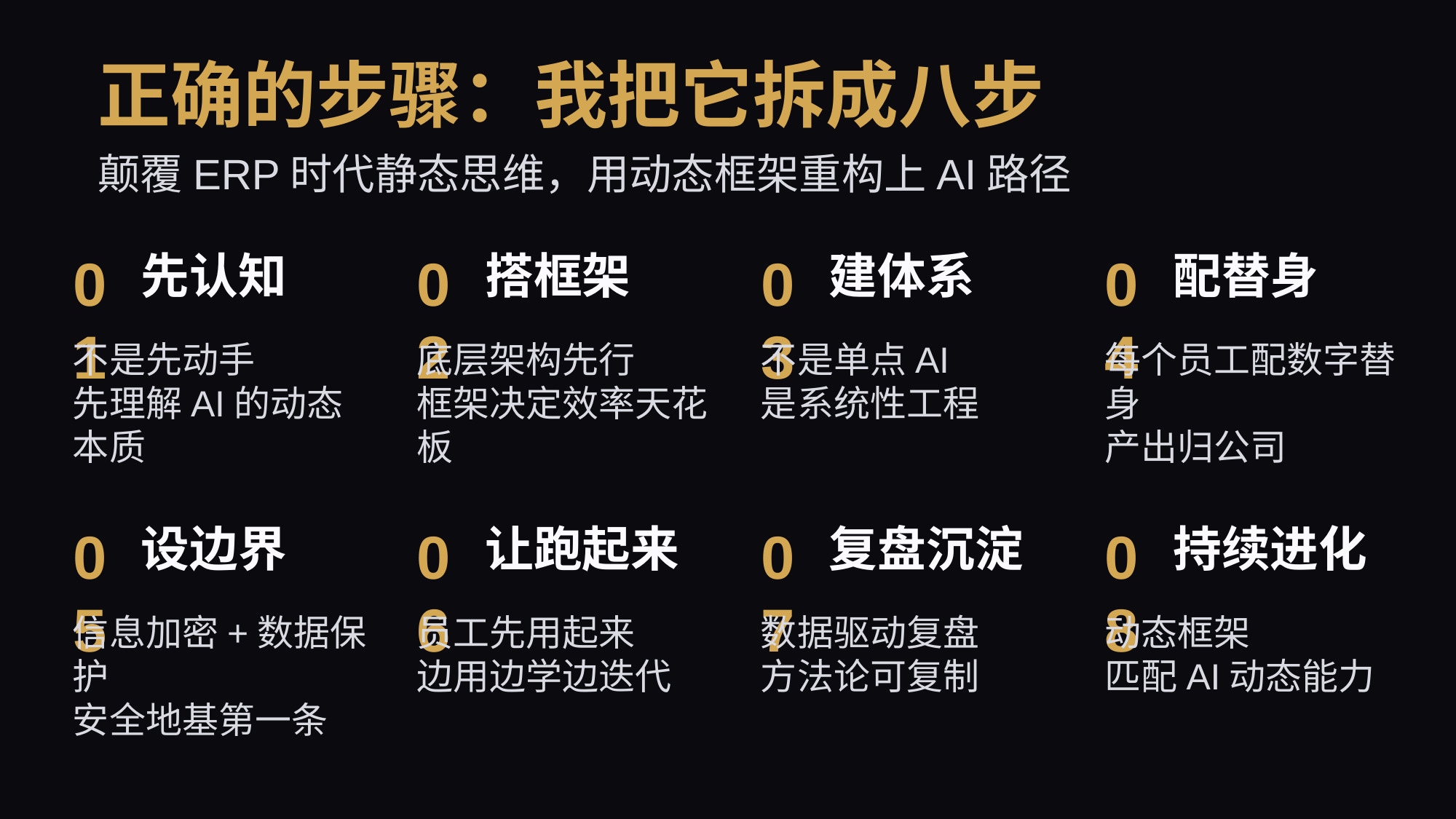

正确的步骤：我把它拆成八步
颠覆ERP时代静态思维，用动态框架重构上AI路径
01
先认知
02
搭框架
03
建体系
04
配替身
不是先动手
先理解AI的动态本质
底层架构先行
框架决定效率天花板
不是单点AI
是系统性工程
每个员工配数字替身
产出归公司
05
设边界
06
让跑起来
07
复盘沉淀
08
持续进化
信息加密+数据保护
安全地基第一条
员工先用起来
边用边学边迭代
数据驱动复盘
方法论可复制
动态框架
匹配AI动态能力